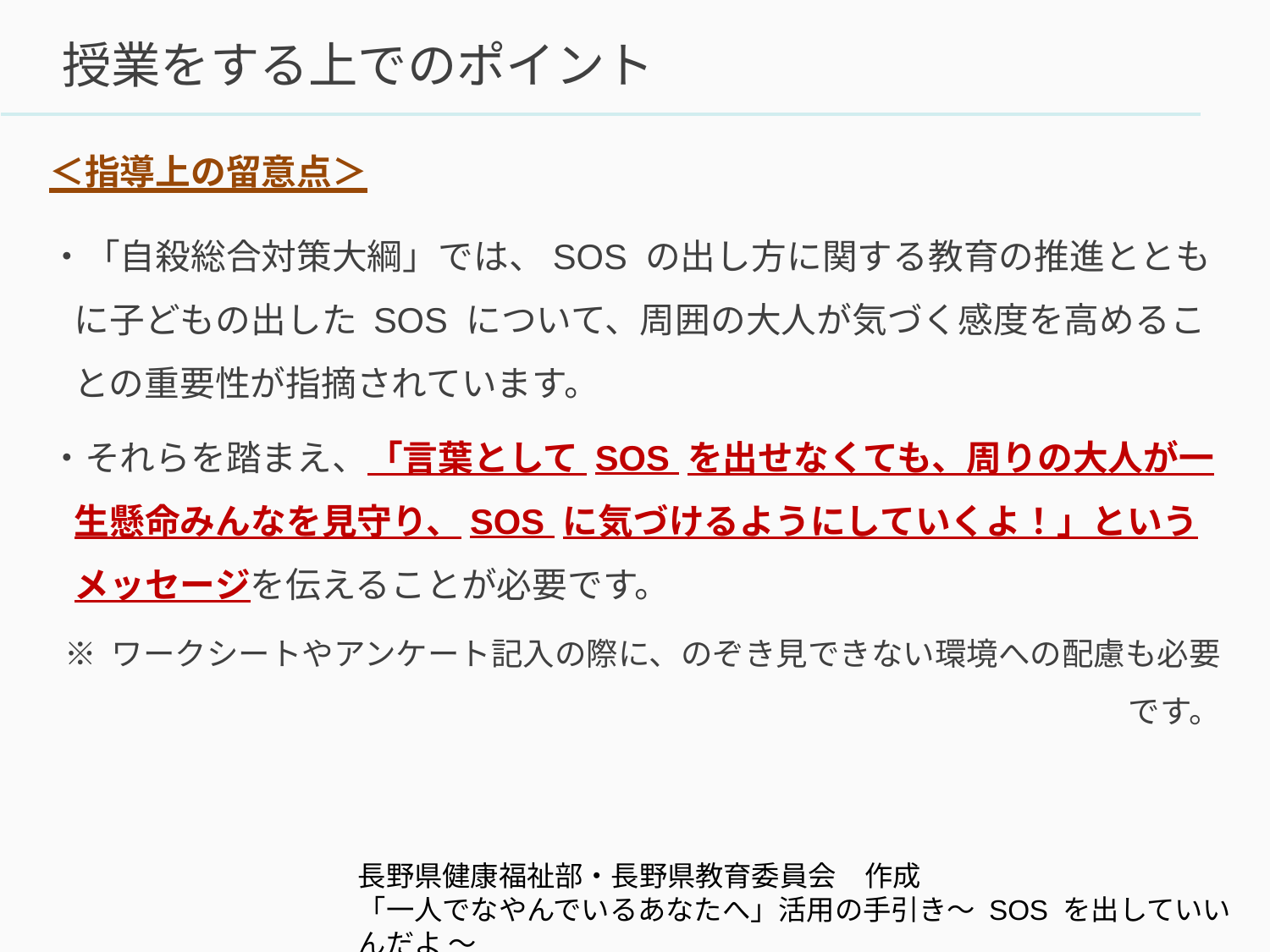

# 授業をする上でのポイント
＜指導上の留意点＞
・「自殺総合対策大綱」では、SOS の出し方に関する教育の推進とともに子どもの出した SOS について、周囲の大人が気づく感度を高めることの重要性が指摘されています。
・それらを踏まえ、「言葉として SOS を出せなくても、周りの大人が一生懸命みんなを見守り、SOS に気づけるようにしていくよ！」というメッセージを伝えることが必要です。
※ ワークシートやアンケート記入の際に、のぞき見できない環境への配慮も必要です。
長野県健康福祉部・長野県教育委員会　作成
「一人でなやんでいるあなたへ」活用の手引き～ SOS を出していいんだよ ～